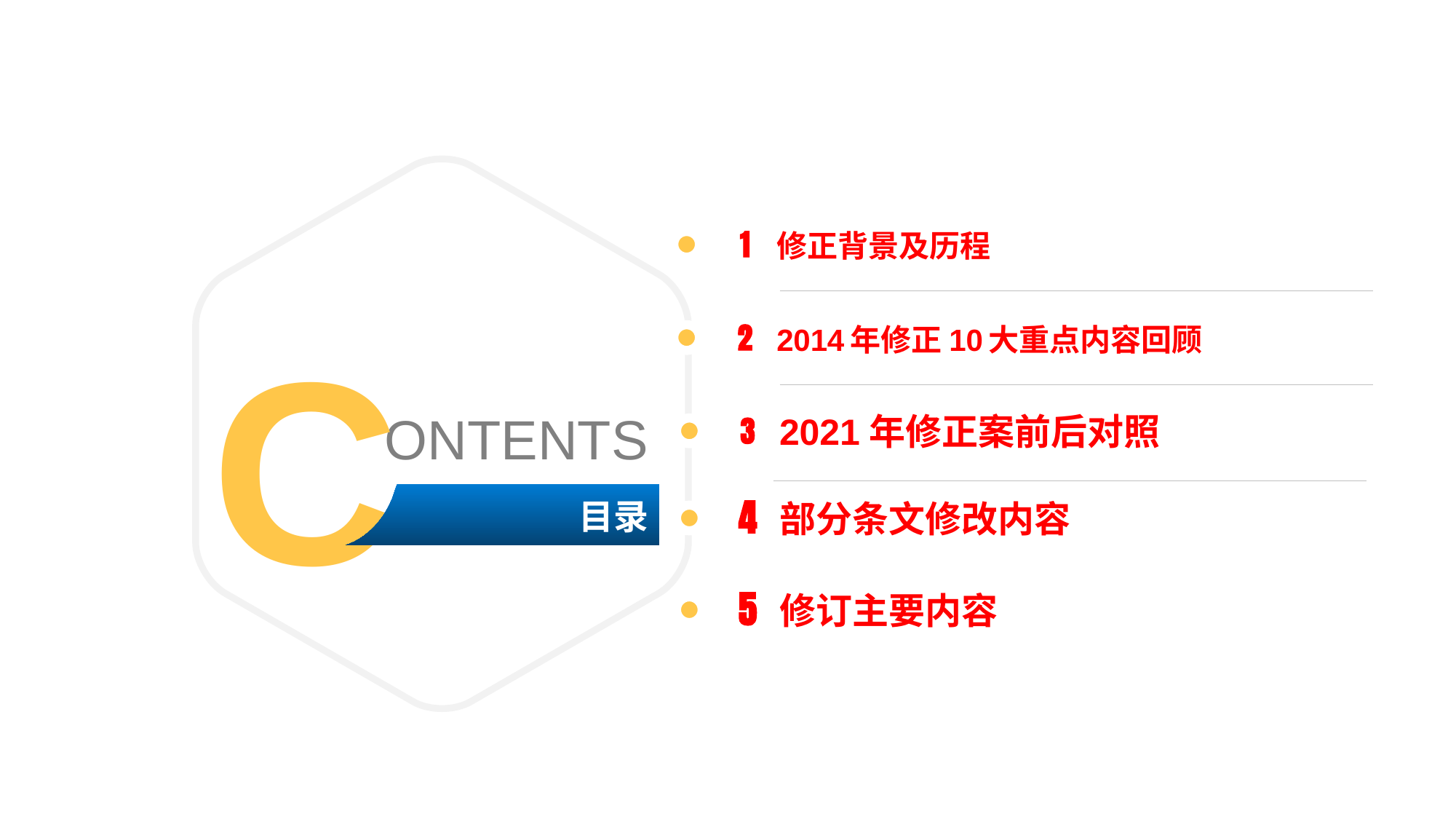

1
修正背景及历程

2
2014年修正10大重点内容回顾

C
ONTENTS
目录
3
2021年修正案前后对照

4
部分条文修改内容

5
修订主要内容